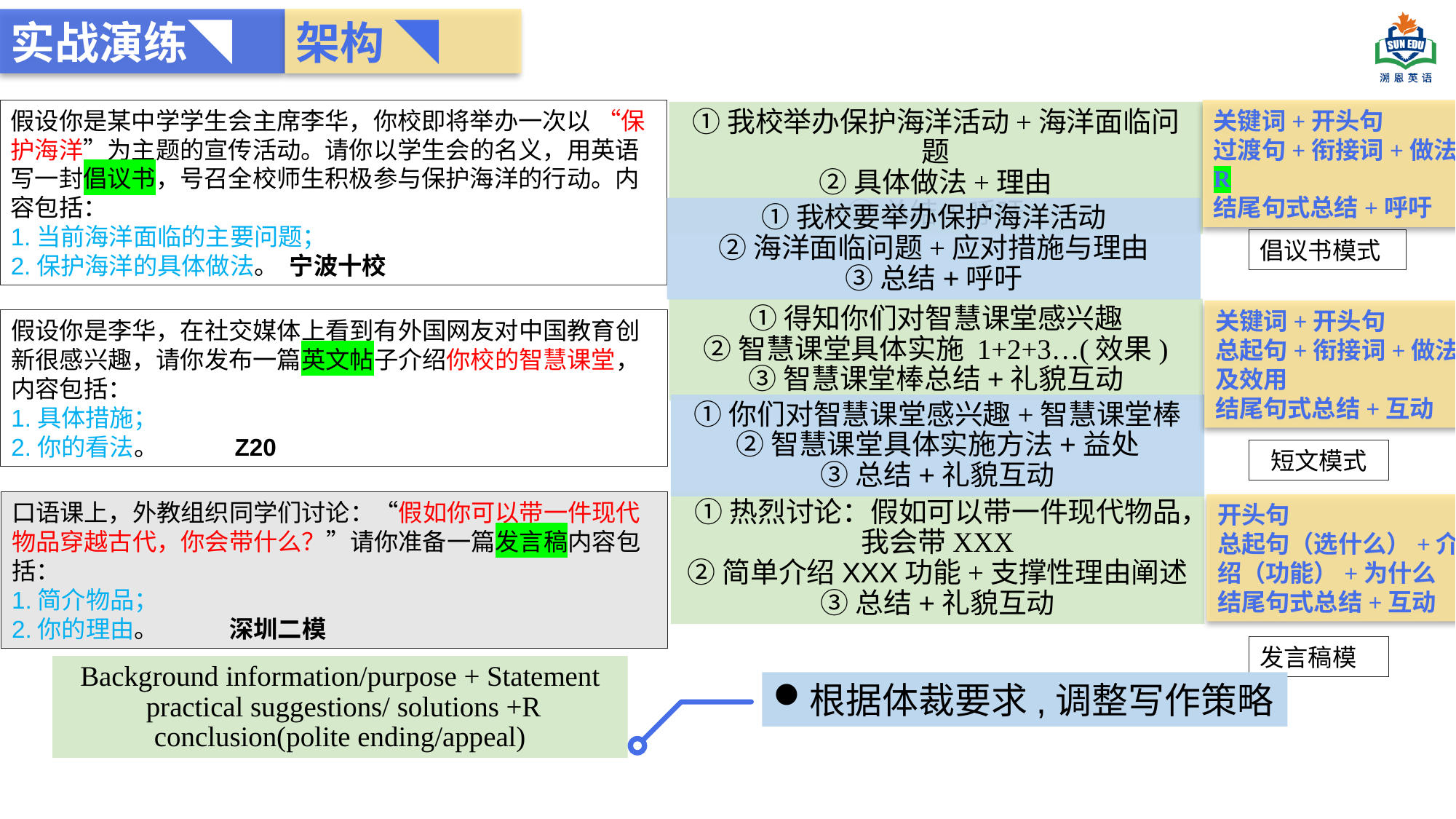

架构 ◥
实战演练◥
假设你是某中学学生会主席李华，你校即将举办一次以 “保护海洋”为主题的宣传活动。请你以学生会的名义，用英语写一封倡议书，号召全校师生积极参与保护海洋的行动。内容包括：
1.当前海洋面临的主要问题；
2.保护海洋的具体做法。  宁波十校
关键词+开头句
过渡句+衔接词+做法R
结尾句式总结+呼吁
①我校举办保护海洋活动+海洋面临问题
②具体做法+理由
③总结+呼吁
①我校要举办保护海洋活动
②海洋面临问题+应对措施与理由
③总结+呼吁
倡议书模式
①得知你们对智慧课堂感兴趣
②智慧课堂具体实施 1+2+3…(效果)
③智慧课堂棒总结+礼貌互动
关键词+开头句
总起句+衔接词+做法及效用
结尾句式总结+互动
假设你是李华，在社交媒体上看到有外国网友对中国教育创新很感兴趣，请你发布一篇英文帖子介绍你校的智慧课堂，内容包括：
1.具体措施；
2.你的看法。             Z20
①你们对智慧课堂感兴趣+智慧课堂棒
②智慧课堂具体实施方法+益处
③总结+礼貌互动
短文模式
①热烈讨论：假如可以带一件现代物品，我会带XXX
②简单介绍XXX功能+支撑性理由阐述
③总结+礼貌互动
口语课上，外教组织同学们讨论：“假如你可以带一件现代物品穿越古代，你会带什么？”请你准备一篇发言稿内容包括：
1.简介物品；
2.你的理由。             深圳二模
开头句
总起句（选什么）+介绍（功能）+为什么
结尾句式总结+互动
发言稿模
Background information/purpose + Statement
 practical suggestions/ solutions +R conclusion(polite ending/appeal)
根据体裁要求,调整写作策略